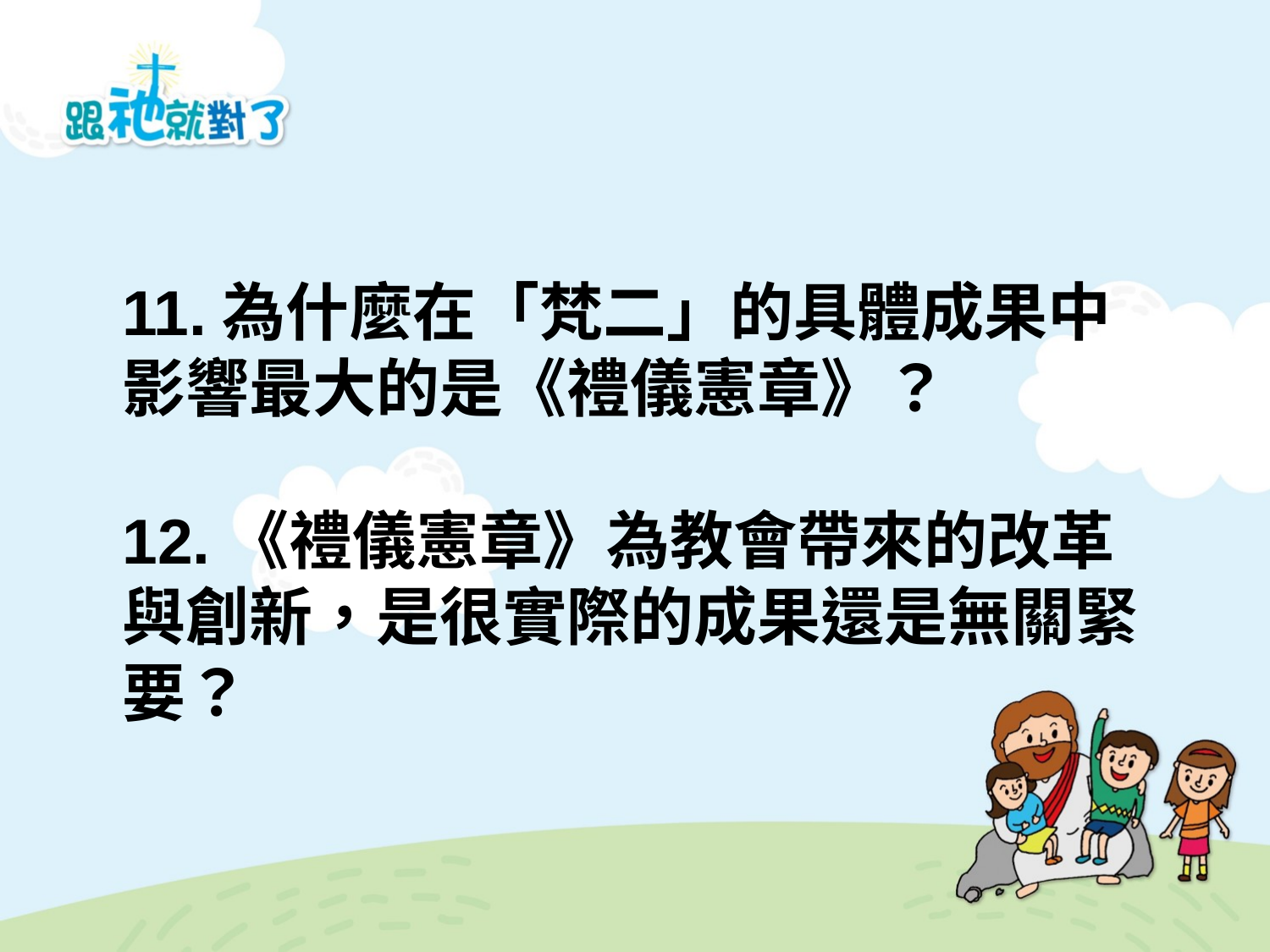

11.為什麼在「梵二」的具體成果中影響最大的是《禮儀憲章》？

12.《禮儀憲章》為教會帶來的改革與創新，是很實際的成果還是無關緊要？